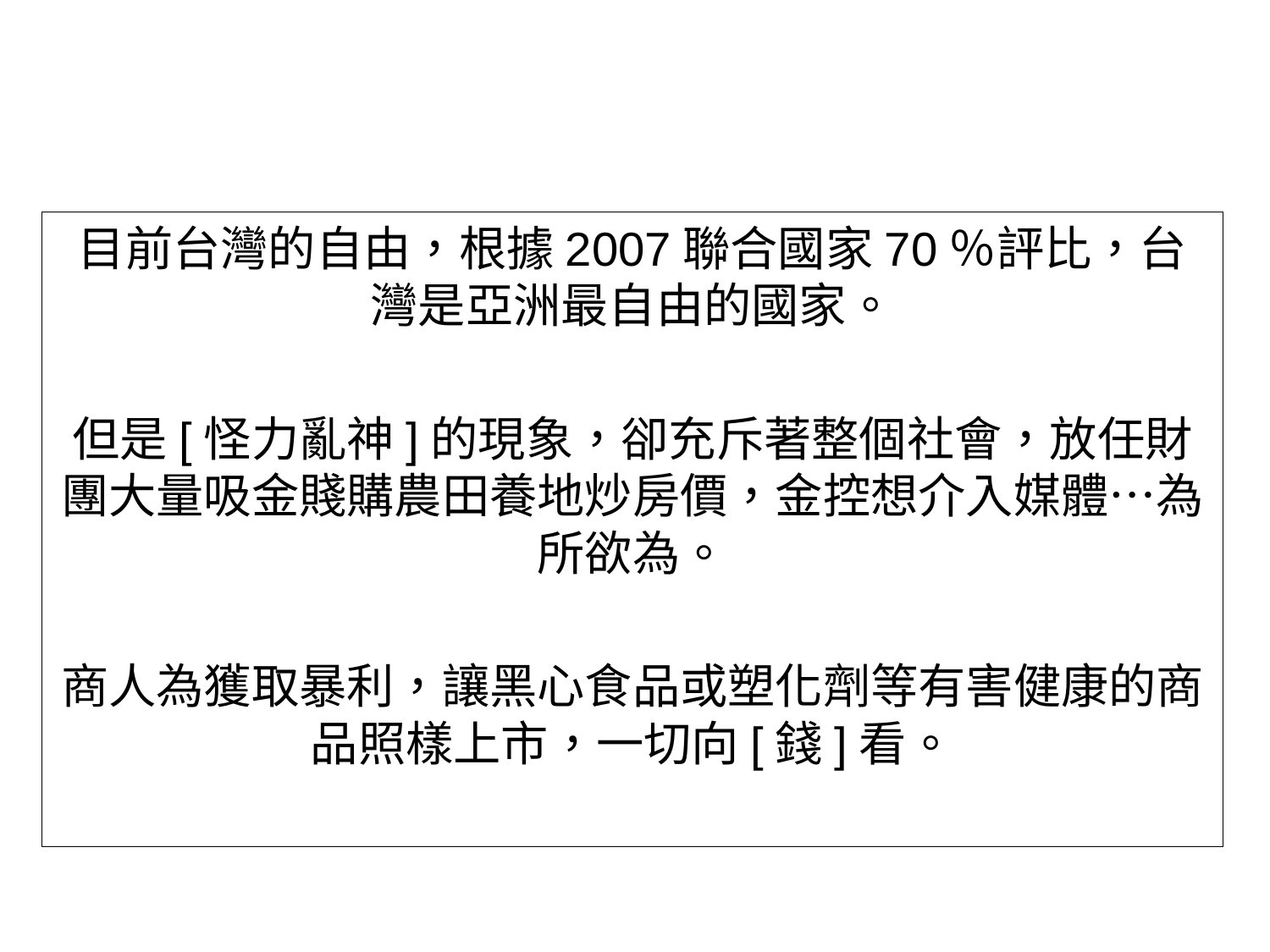

目前台灣的自由，根據2007聯合國家70％評比，台灣是亞洲最自由的國家。

但是[怪力亂神]的現象，卻充斥著整個社會，放任財團大量吸金賤購農田養地炒房價，金控想介入媒體…為所欲為。

商人為獲取暴利，讓黑心食品或塑化劑等有害健康的商品照樣上市，一切向[錢]看。